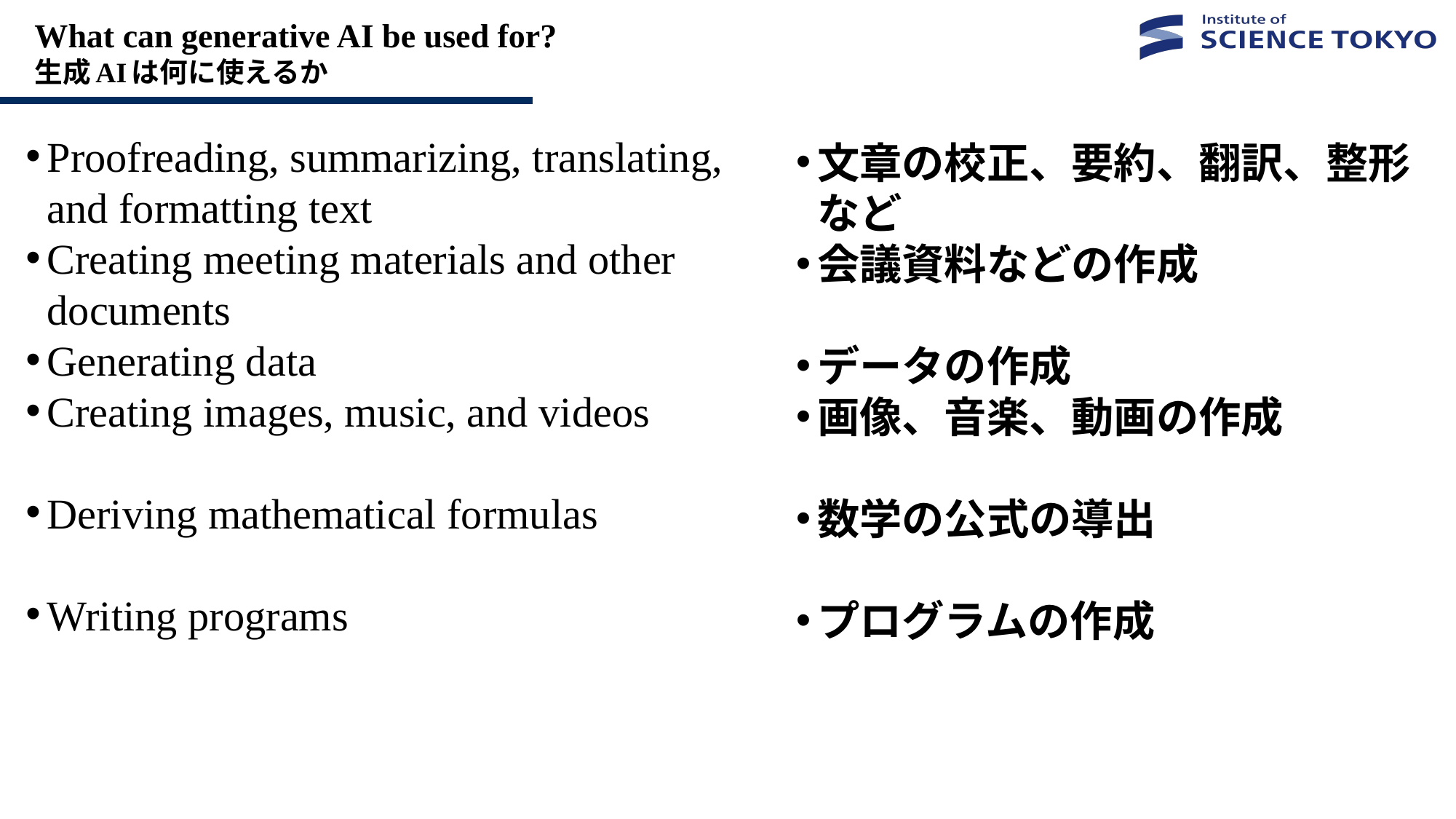

# What can generative AI be used for? 生成AIは何に使えるか
Proofreading, summarizing, translating, and formatting text
Creating meeting materials and other documents
Generating data
Creating images, music, and videos

Deriving mathematical formulas

Writing programs
文章の校正、要約、翻訳、整形など
会議資料などの作成

データの作成
画像、音楽、動画の作成

数学の公式の導出

プログラムの作成